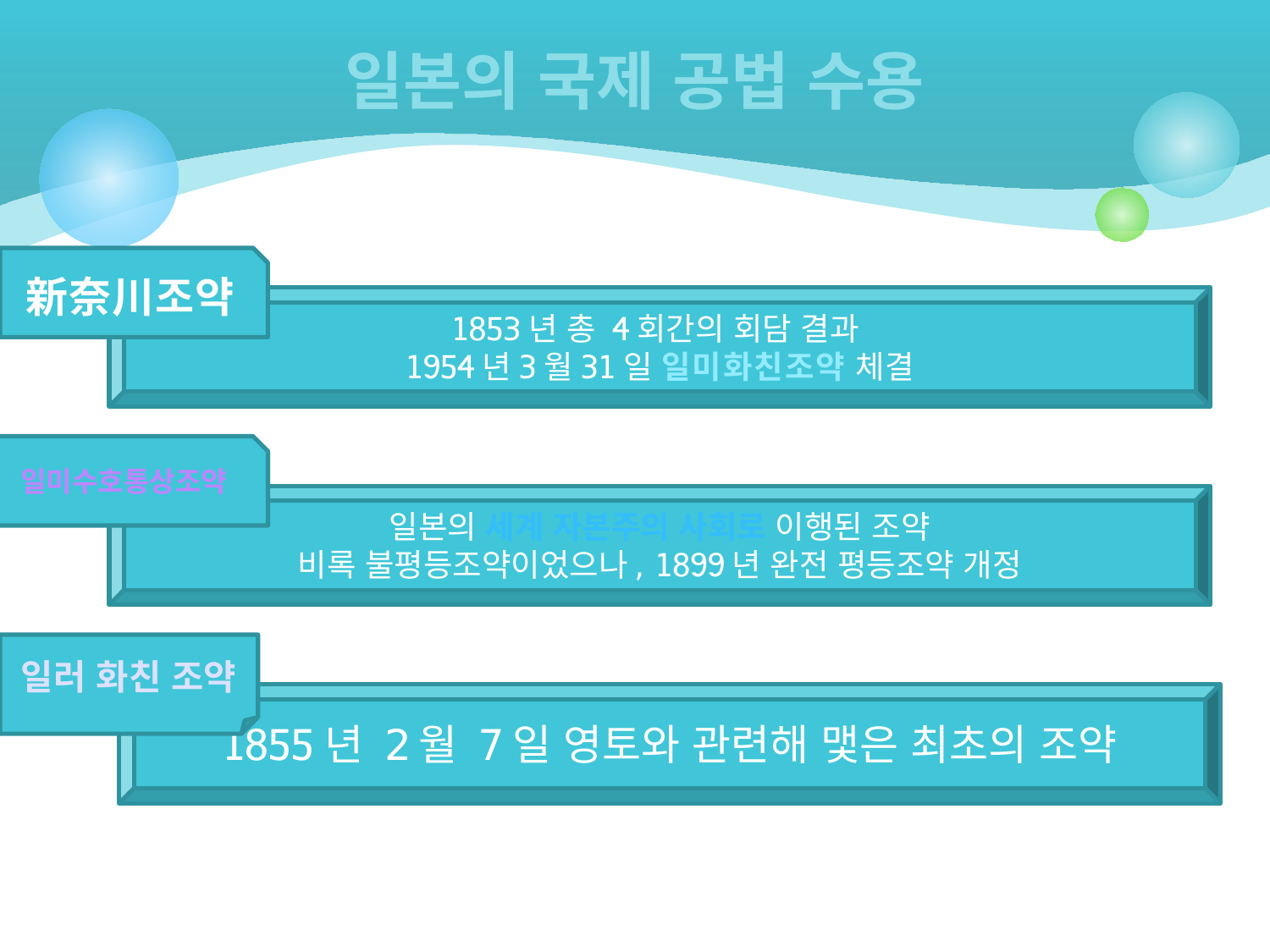

# 일본의 국제 공법 수용
新奈川조약
1853년 총 4회간의 회담 결과
1954년3월31일 일미화친조약 체결
일미수호통상조약
일본의 세계 자본주의 사회로 이행된 조약
비록 불평등조약이었으나, 1899년 완전 평등조약 개정
일러 화친 조약
1855년 2월 7일 영토와 관련해 맻은 최초의 조약